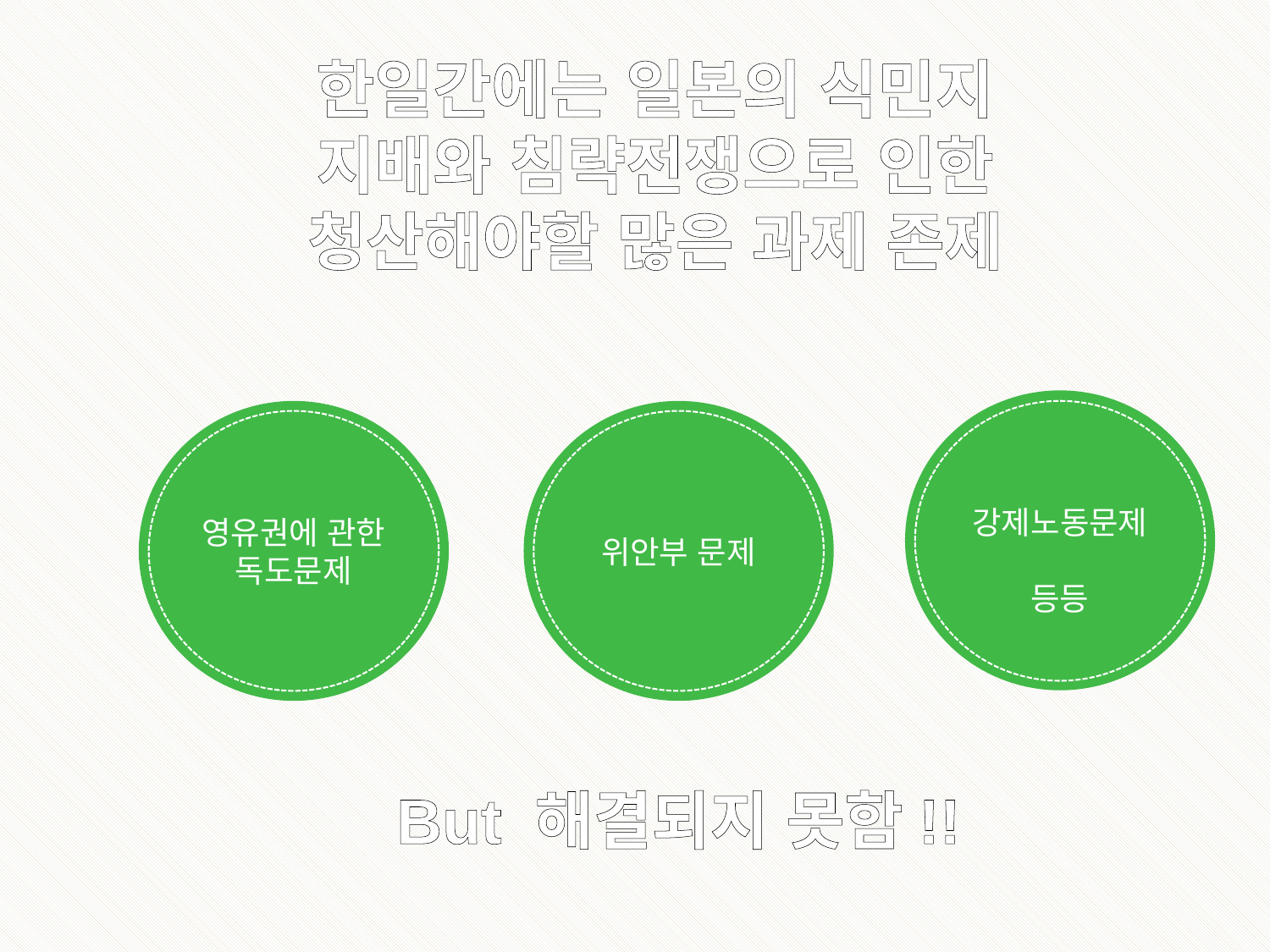

한일간에는 일본의 식민지 지배와 침략전쟁으로 인한 청산해야할 많은 과제 존제

강제노동문제

등등

영유권에 관한 독도문제

위안부 문제

But 해결되지 못함!!